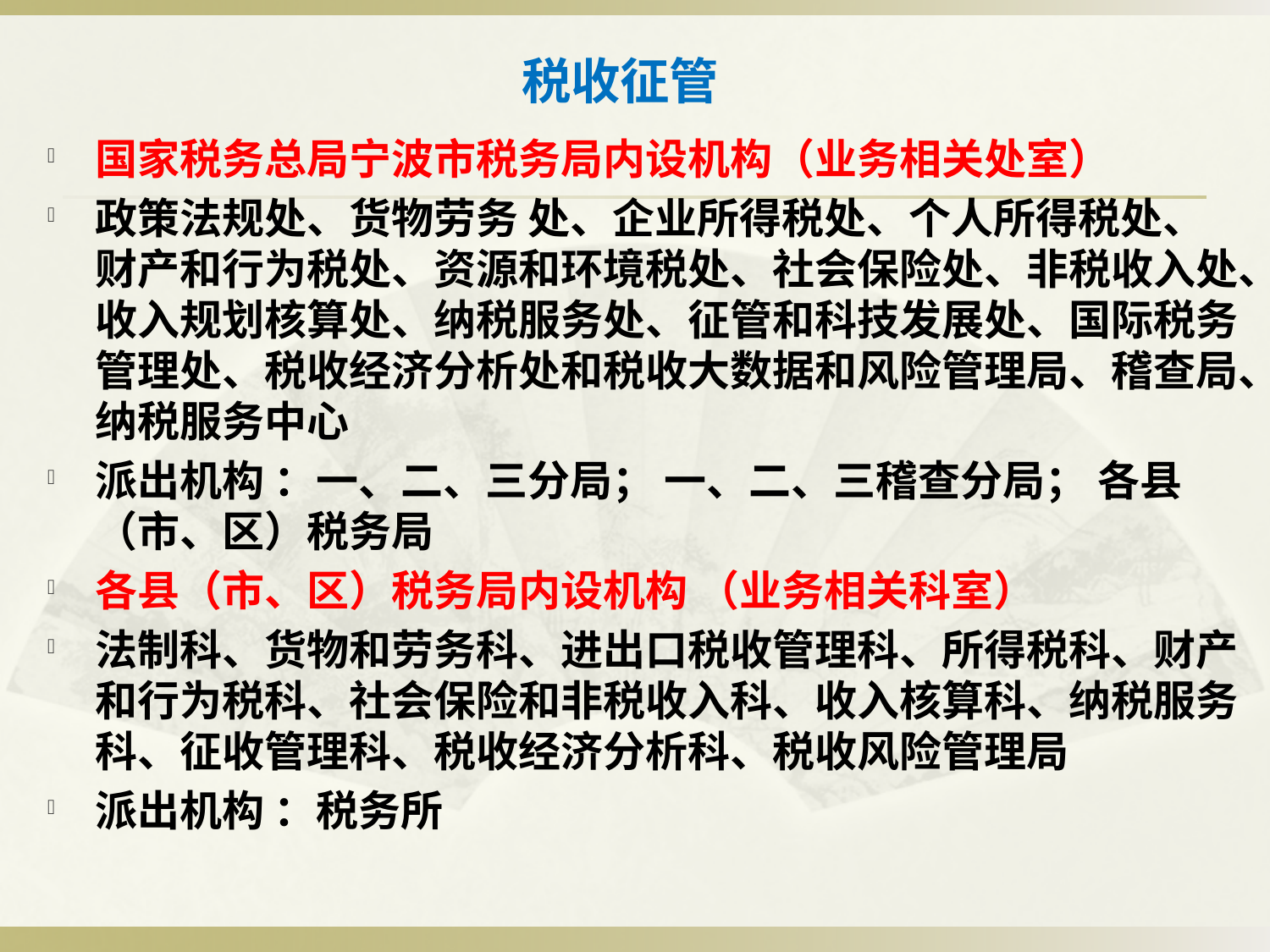

# 税收征管
国家税务总局宁波市税务局内设机构（业务相关处室）
政策法规处、货物劳务 处、企业所得税处、个人所得税处、财产和行为税处、资源和环境税处、社会保险处、非税收入处、收入规划核算处、纳税服务处、征管和科技发展处、国际税务管理处、税收经济分析处和税收大数据和风险管理局、稽查局、纳税服务中心
派出机构 ：一、二、三分局； 一、二、三稽查分局； 各县（市、区）税务局
各县（市、区）税务局内设机构 （业务相关科室）
法制科、货物和劳务科、进出口税收管理科、所得税科、财产和行为税科、社会保险和非税收入科、收入核算科、纳税服务科、征收管理科、税收经济分析科、税收风险管理局
派出机构 ：税务所